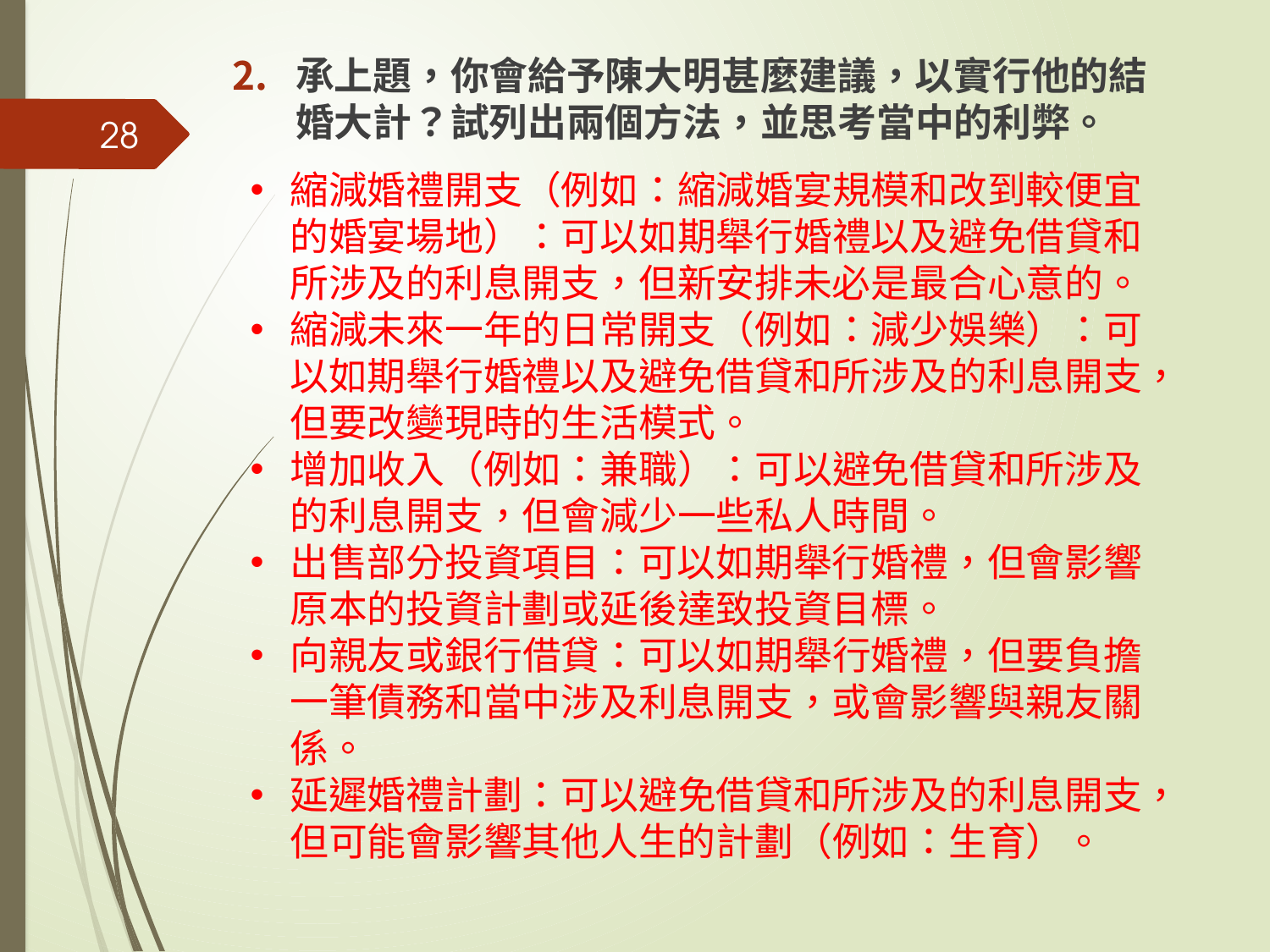

承上題，你會給予陳大明甚麼建議，以實行他的結婚大計？試列出兩個方法，並思考當中的利弊。

28
縮減婚禮開支（例如：縮減婚宴規模和改到較便宜的婚宴場地）：可以如期舉行婚禮以及避免借貸和所涉及的利息開支，但新安排未必是最合心意的。
縮減未來一年的日常開支（例如：減少娛樂）：可以如期舉行婚禮以及避免借貸和所涉及的利息開支，但要改變現時的生活模式。
增加收入（例如：兼職）：可以避免借貸和所涉及的利息開支，但會減少一些私人時間。
出售部分投資項目：可以如期舉行婚禮，但會影響原本的投資計劃或延後達致投資目標。
向親友或銀行借貸：可以如期舉行婚禮，但要負擔一筆債務和當中涉及利息開支，或會影響與親友關係。
延遲婚禮計劃：可以避免借貸和所涉及的利息開支，但可能會影響其他人生的計劃（例如：生育）。